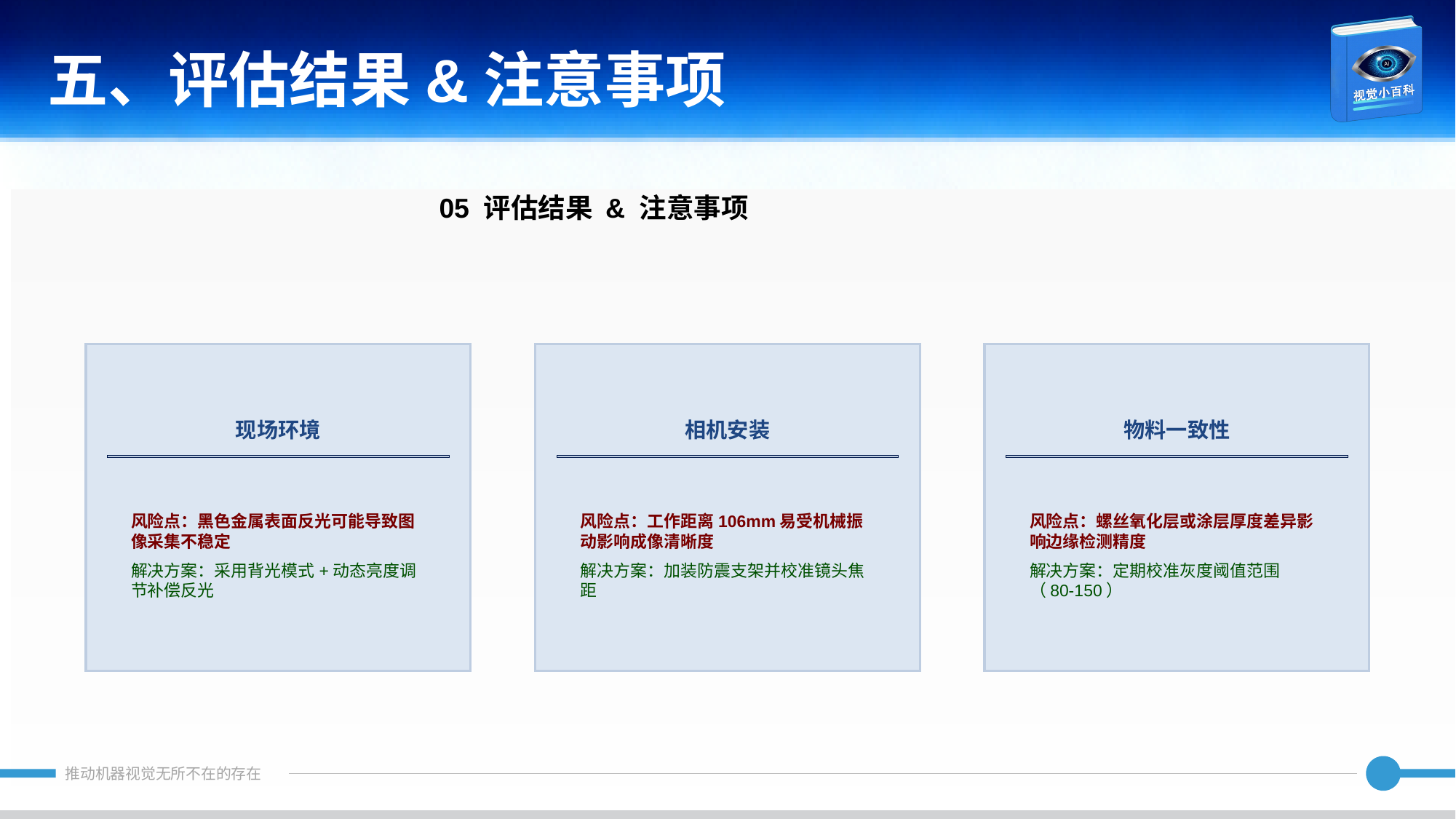

五、评估结果&注意事项

05 评估结果 & 注意事项

现场环境

相机安装

物料一致性

风险点：黑色金属表面反光可能导致图像采集不稳定
解决方案：采用背光模式+动态亮度调节补偿反光

风险点：工作距离106mm易受机械振动影响成像清晰度
解决方案：加装防震支架并校准镜头焦距

风险点：螺丝氧化层或涂层厚度差异影响边缘检测精度
解决方案：定期校准灰度阈值范围（80-150）
10